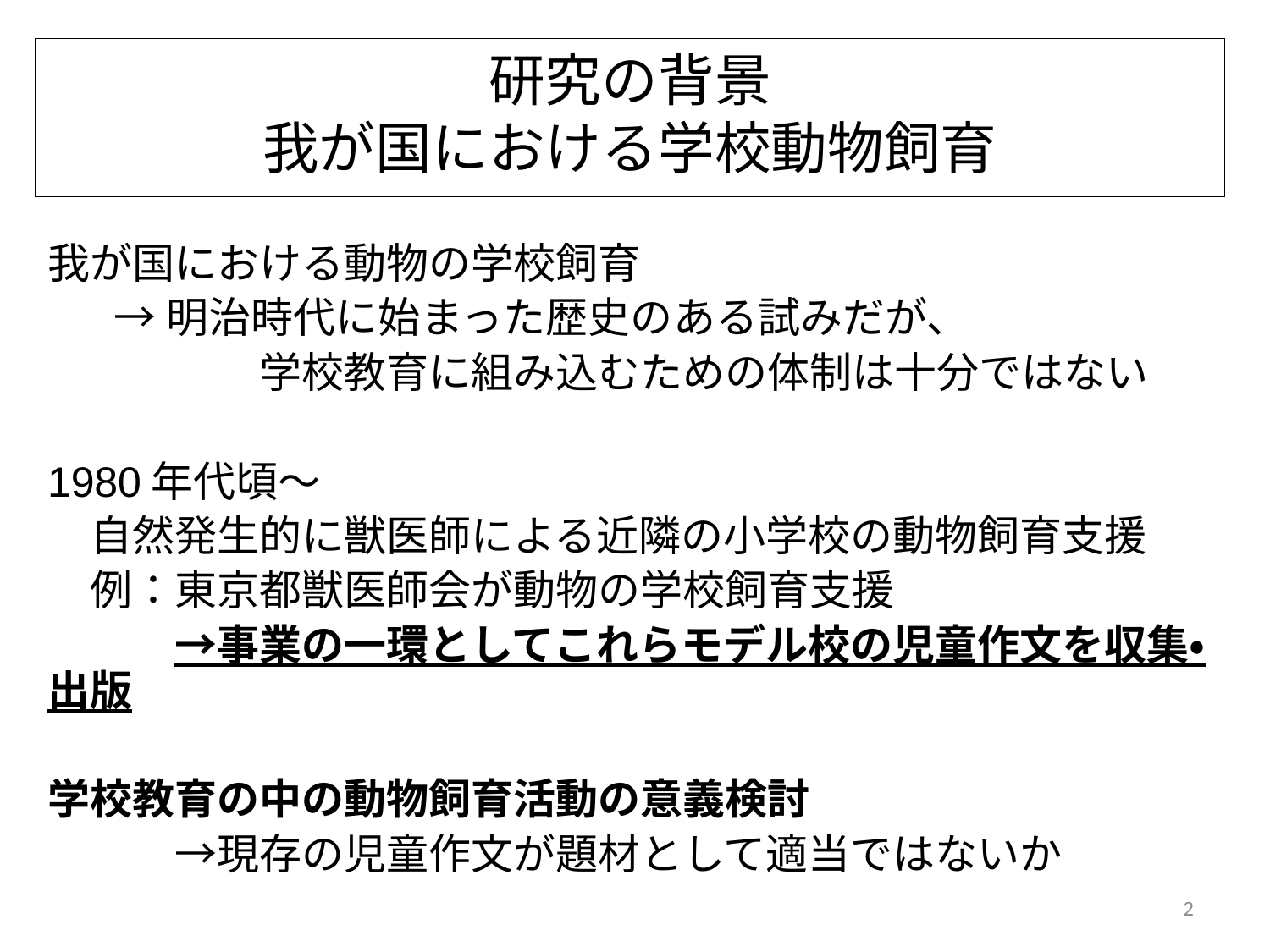

研究の背景
我が国における学校動物飼育
我が国における動物の学校飼育
       →明治時代に始まった歴史のある試みだが、
　　　　　学校教育に組み込むための体制は十分ではない

1980年代頃～
　自然発生的に獣医師による近隣の小学校の動物飼育支援
　例：東京都獣医師会が動物の学校飼育支援
　　　→事業の一環としてこれらモデル校の児童作文を収集・出版

学校教育の中の動物飼育活動の意義検討
　　　　→現存の児童作文が題材として適当ではないか
2